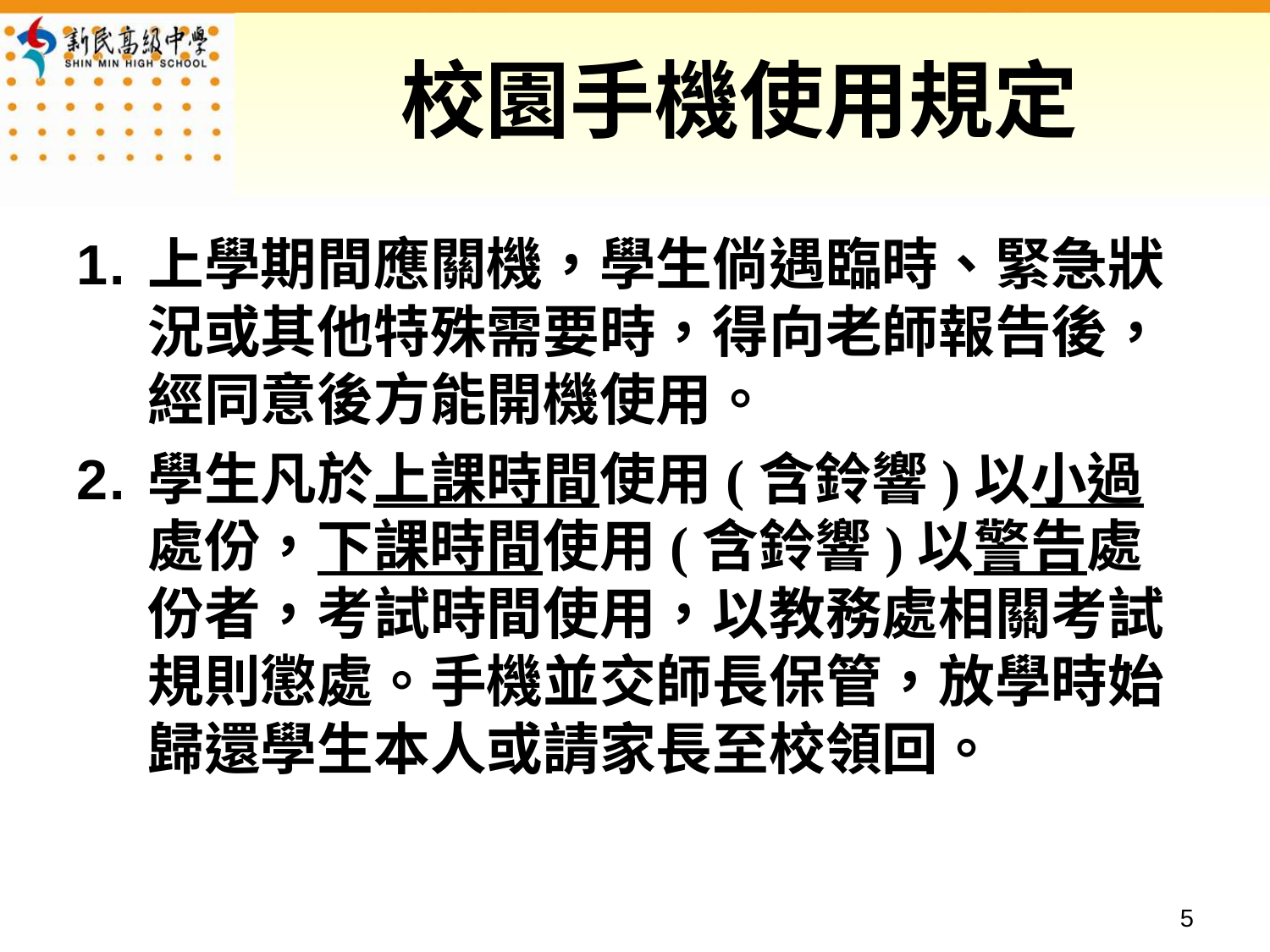

# 校園手機使用規定
上學期間應關機，學生倘遇臨時、緊急狀況或其他特殊需要時，得向老師報告後，經同意後方能開機使用。
學生凡於上課時間使用(含鈴響)以小過處份，下課時間使用(含鈴響)以警告處份者，考試時間使用，以教務處相關考試規則懲處。手機並交師長保管，放學時始歸還學生本人或請家長至校領回。
5